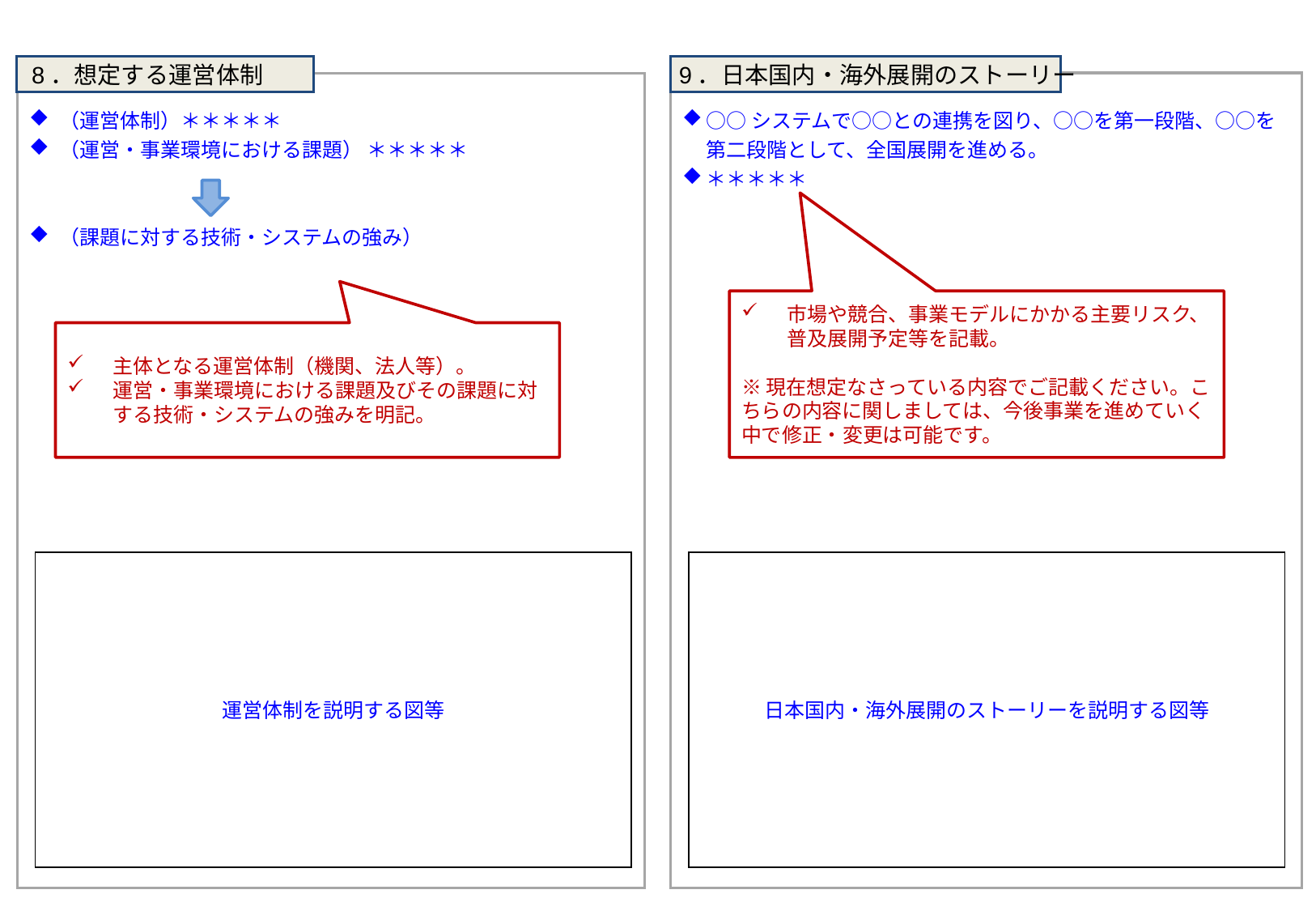

8．想定する運営体制
9．日本国内・海外展開のストーリー

○○システムで○○との連携を図り、○○を第一段階、○○を第二段階として、全国展開を進める。
＊＊＊＊＊

（運営体制）＊＊＊＊＊
（運営・事業環境における課題） ＊＊＊＊＊

（課題に対する技術・システムの強み）

市場や競合、事業モデルにかかる主要リスク、普及展開予定等を記載。

※現在想定なさっている内容でご記載ください。こちらの内容に関しましては、今後事業を進めていく中で修正・変更は可能です。
主体となる運営体制（機関、法人等）。
運営・事業環境における課題及びその課題に対する技術・システムの強みを明記。
運営体制を説明する図等
日本国内・海外展開のストーリーを説明する図等